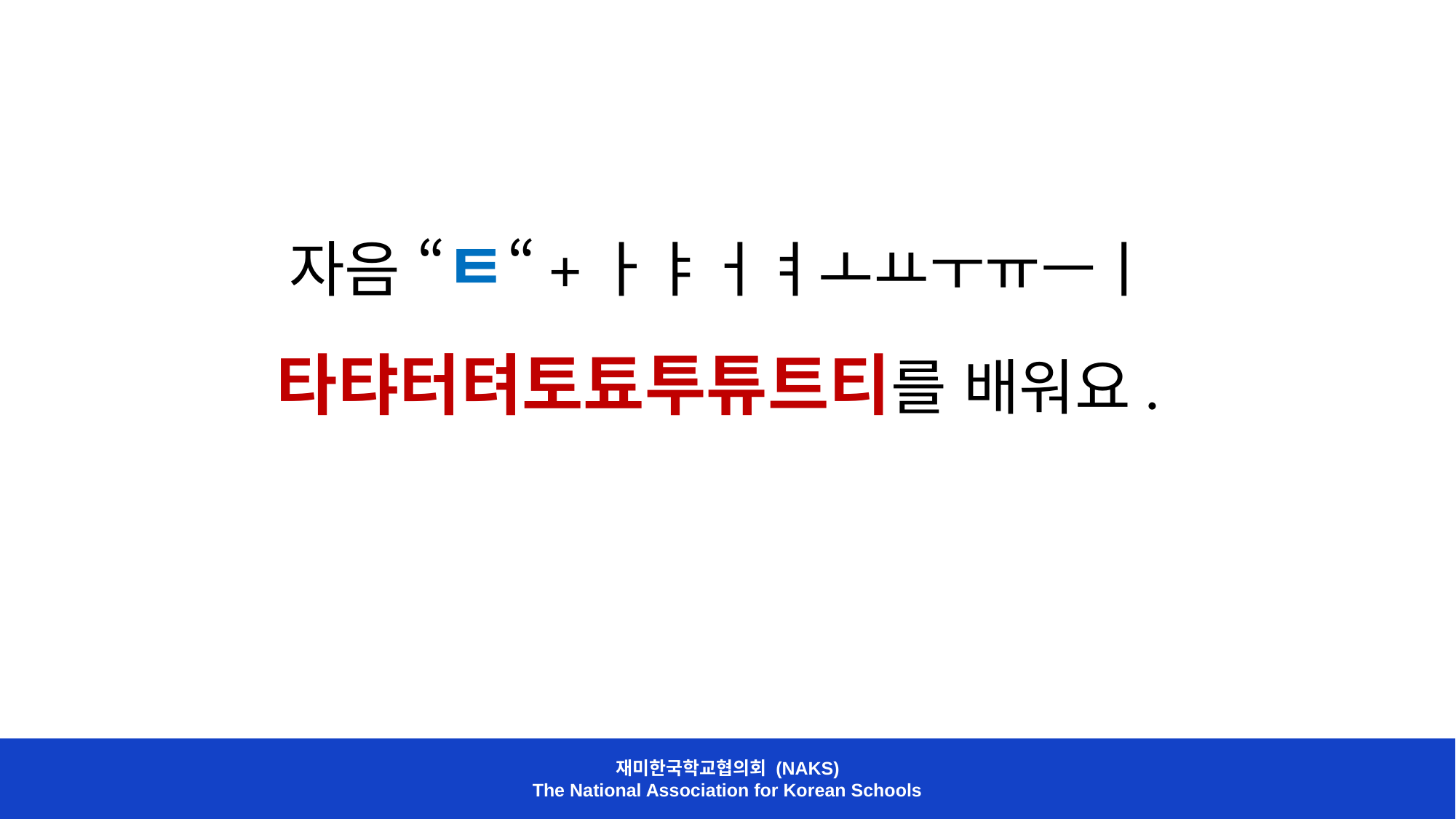

자음 “ㅌ“+ㅏㅑㅓㅕㅗㅛㅜㅠㅡㅣ
타탸터텨토툐투튜트티를 배워요.
재미한국학교협의회 (NAKS)
The National Association for Korean Schools